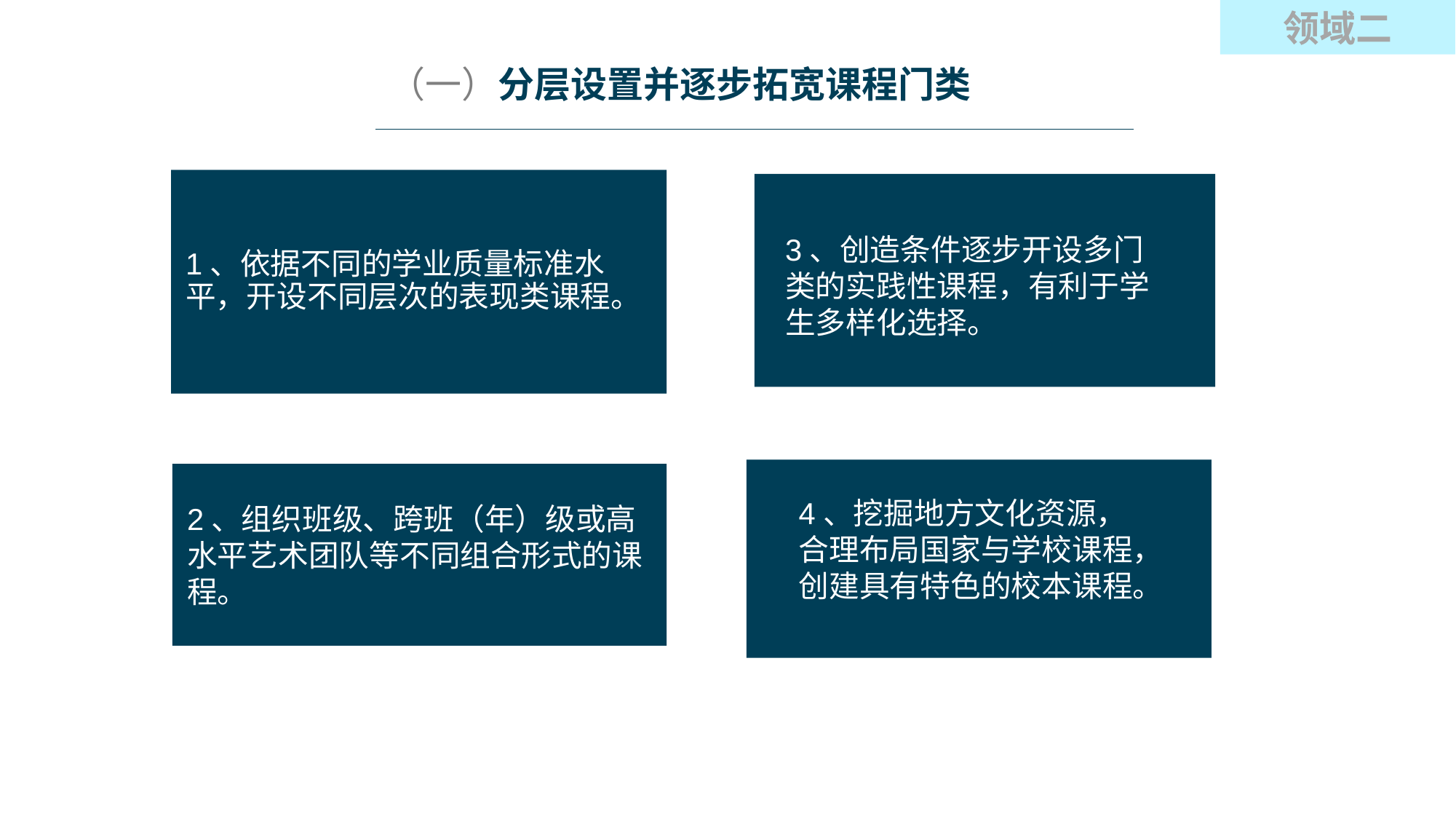

领域二

（一）分层设置并逐步拓宽课程门类

1、依据不同的学业质量标准水平，开设不同层次的表现类课程。

3、创造条件逐步开设多门类的实践性课程，有利于学生多样化选择。

2、组织班级、跨班（年）级或高水平艺术团队等不同组合形式的课程。
4、挖掘地方文化资源，合理布局国家与学校课程，创建具有特色的校本课程。